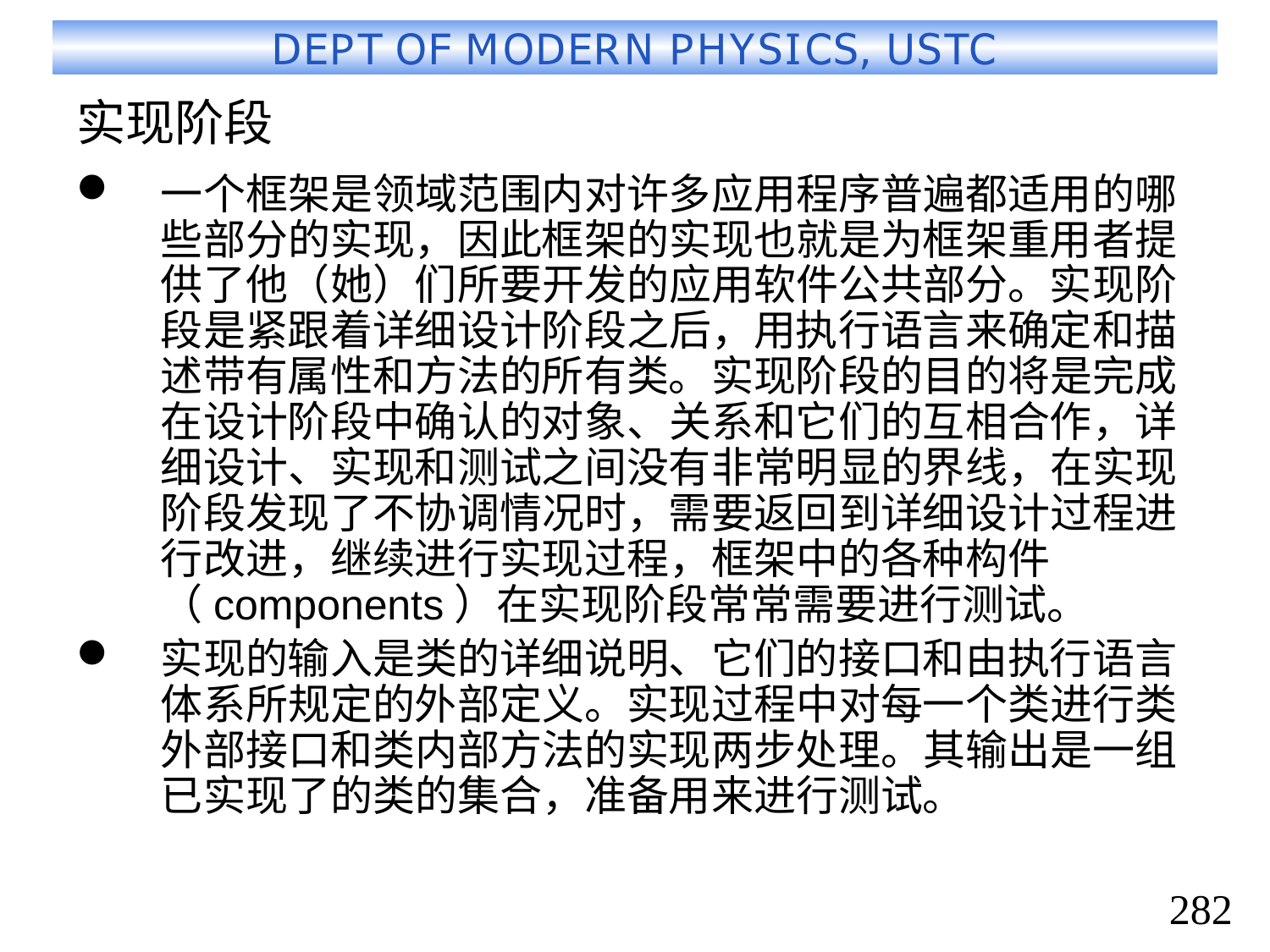

# 实现阶段
一个框架是领域范围内对许多应用程序普遍都适用的哪些部分的实现，因此框架的实现也就是为框架重用者提供了他（她）们所要开发的应用软件公共部分。实现阶段是紧跟着详细设计阶段之后，用执行语言来确定和描述带有属性和方法的所有类。实现阶段的目的将是完成在设计阶段中确认的对象、关系和它们的互相合作，详细设计、实现和测试之间没有非常明显的界线，在实现阶段发现了不协调情况时，需要返回到详细设计过程进行改进，继续进行实现过程，框架中的各种构件（components）在实现阶段常常需要进行测试。
实现的输入是类的详细说明、它们的接口和由执行语言体系所规定的外部定义。实现过程中对每一个类进行类外部接口和类内部方法的实现两步处理。其输出是一组已实现了的类的集合，准备用来进行测试。